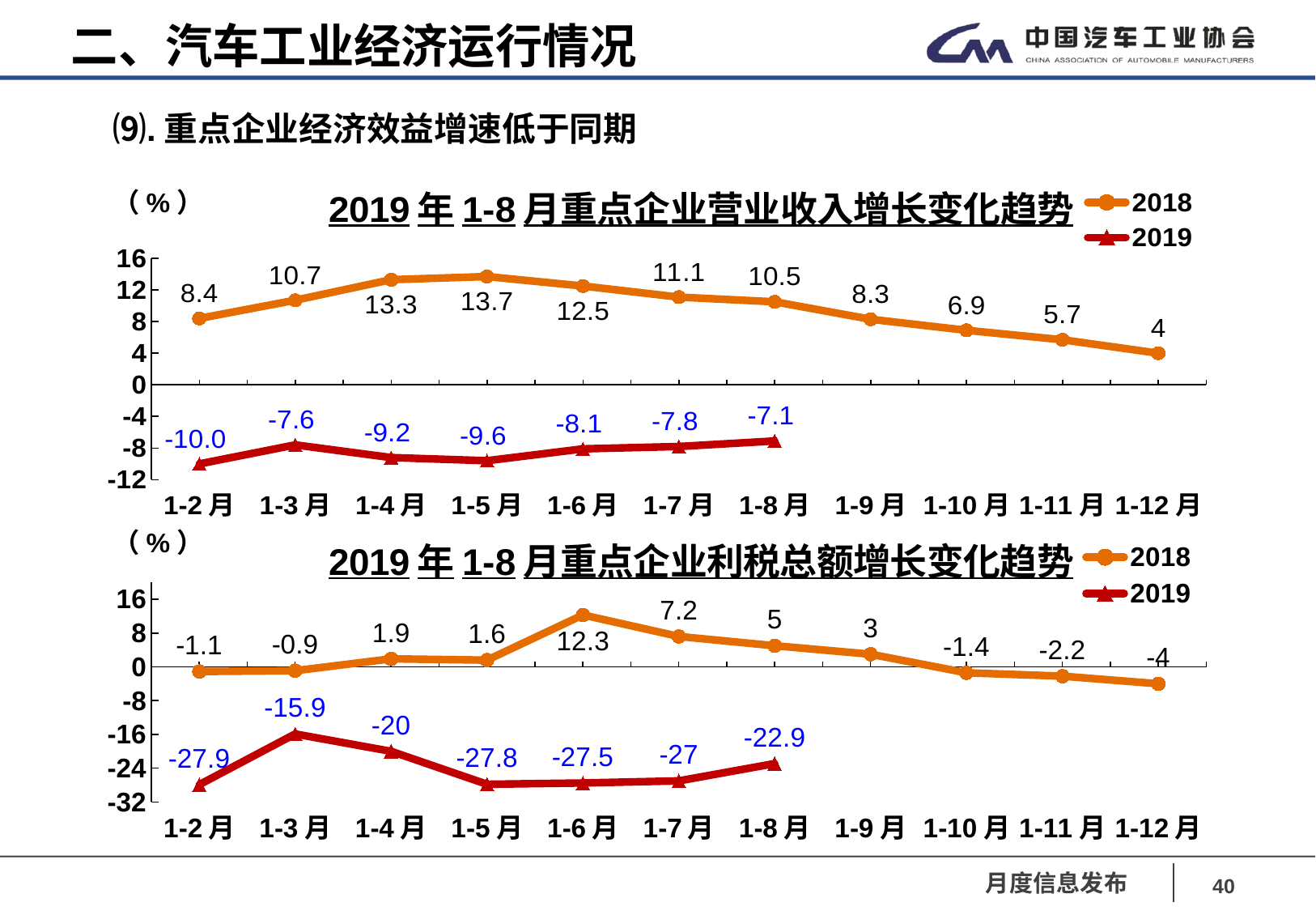

二、汽车工业经济运行情况
⑼.重点企业经济效益增速低于同期

### Chart: 2019年1-8月重点企业营业收入增长变化趋势

| Category | 2018 | 2019 |
|---|---|---|
| 1-2月 | 8.4 | -10.0 |
| 1-3月 | 10.7 | -7.6 |
| 1-4月 | 13.3 | -9.2 |
| 1-5月 | 13.7 | -9.6 |
| 1-6月 | 12.5 | -8.1 |
| 1-7月 | 11.1 | -7.8 |
| 1-8月 | 10.5 | -7.1 |
| 1-9月 | 8.3 | None |
| 1-10月 | 6.9 | None |
| 1-11月 | 5.7 | None |
| 1-12月 | 4.0 | None |
（%）
（%）

### Chart: 2019年1-8月重点企业利税总额增长变化趋势

| Category | 2018 | 2019 |
|---|---|---|
| 1-2月 | -1.1 | -27.9 |
| 1-3月 | -0.9 | -15.9 |
| 1-4月 | 1.9 | -20.0 |
| 1-5月 | 1.6 | -27.8 |
| 1-6月 | 12.3 | -27.5 |
| 1-7月 | 7.2 | -27.0 |
| 1-8月 | 5.0 | -22.9 |
| 1-9月 | 3.0 | None |
| 1-10月 | -1.4 | None |
| 1-11月 | -2.2 | None |
| 1-12月 | -4.0 | None |